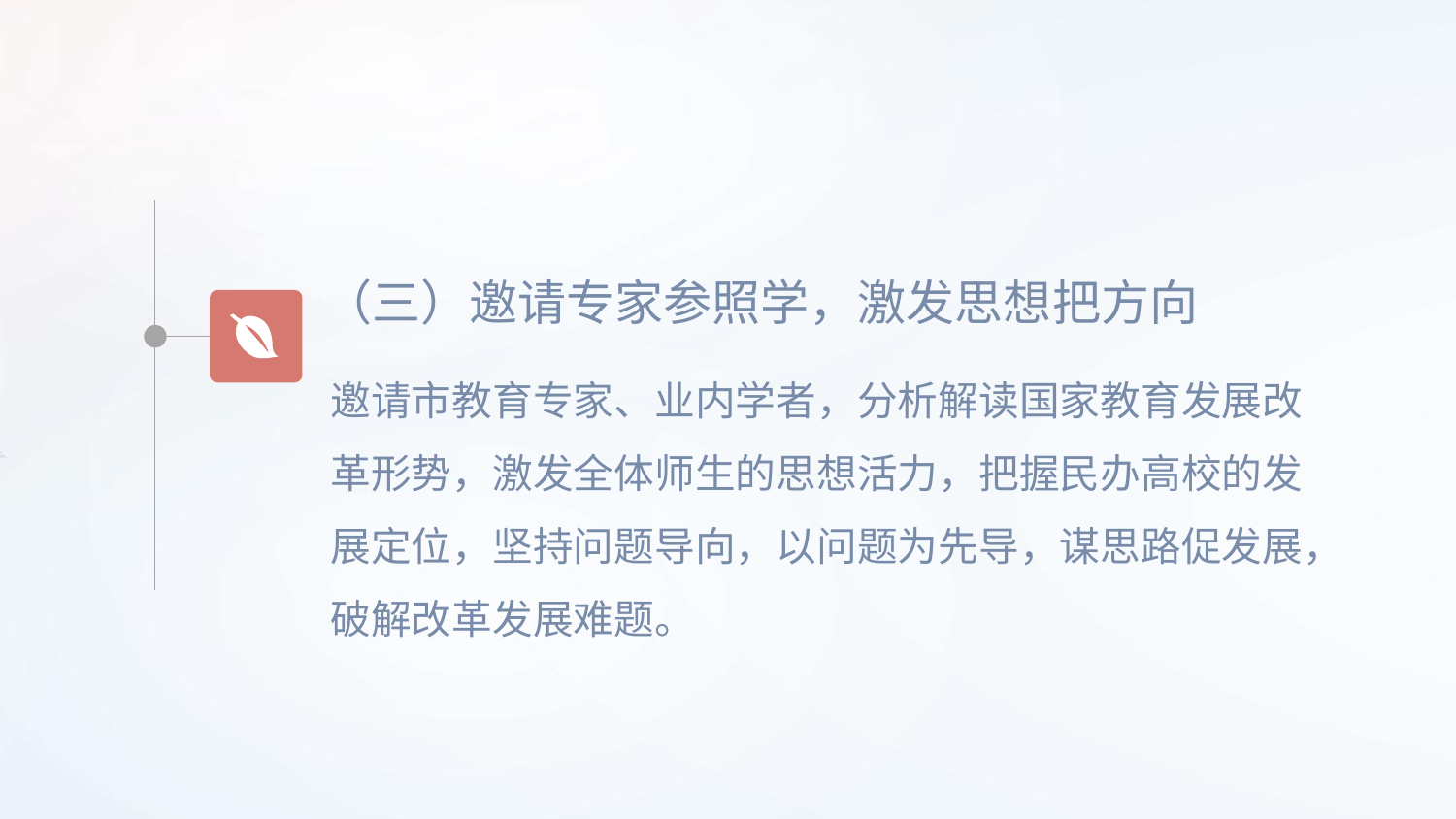

（三）邀请专家参照学，激发思想把方向

邀请市教育专家、业内学者，分析解读国家教育发展改革形势，激发全体师生的思想活力，把握民办高校的发展定位，坚持问题导向，以问题为先导，谋思路促发展，破解改革发展难题。